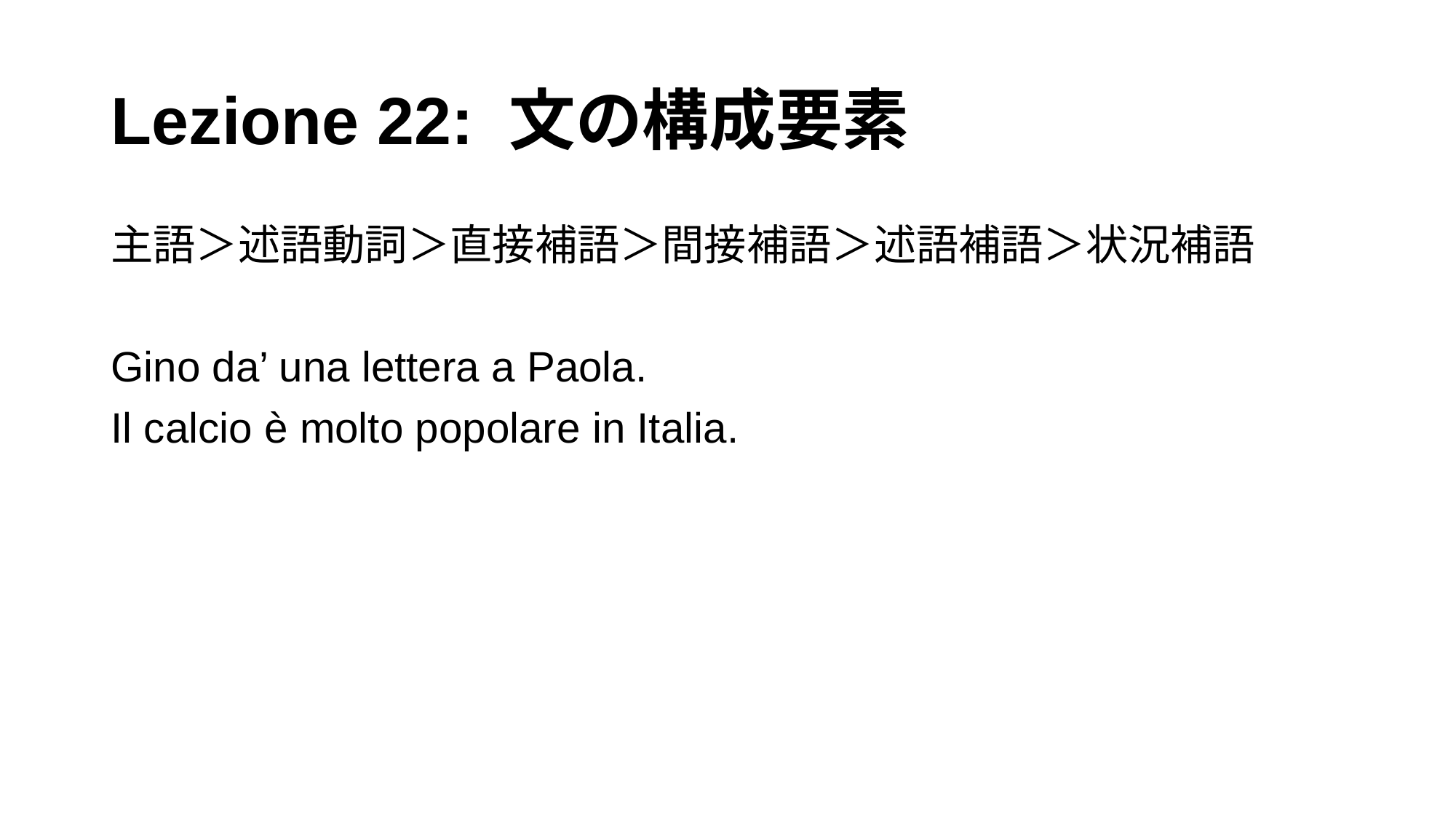

# Lezione 22: 文の構成要素
主語＞述語動詞＞直接補語＞間接補語＞述語補語＞状況補語

Gino da’ una lettera a Paola.
Il calcio è molto popolare in Italia.